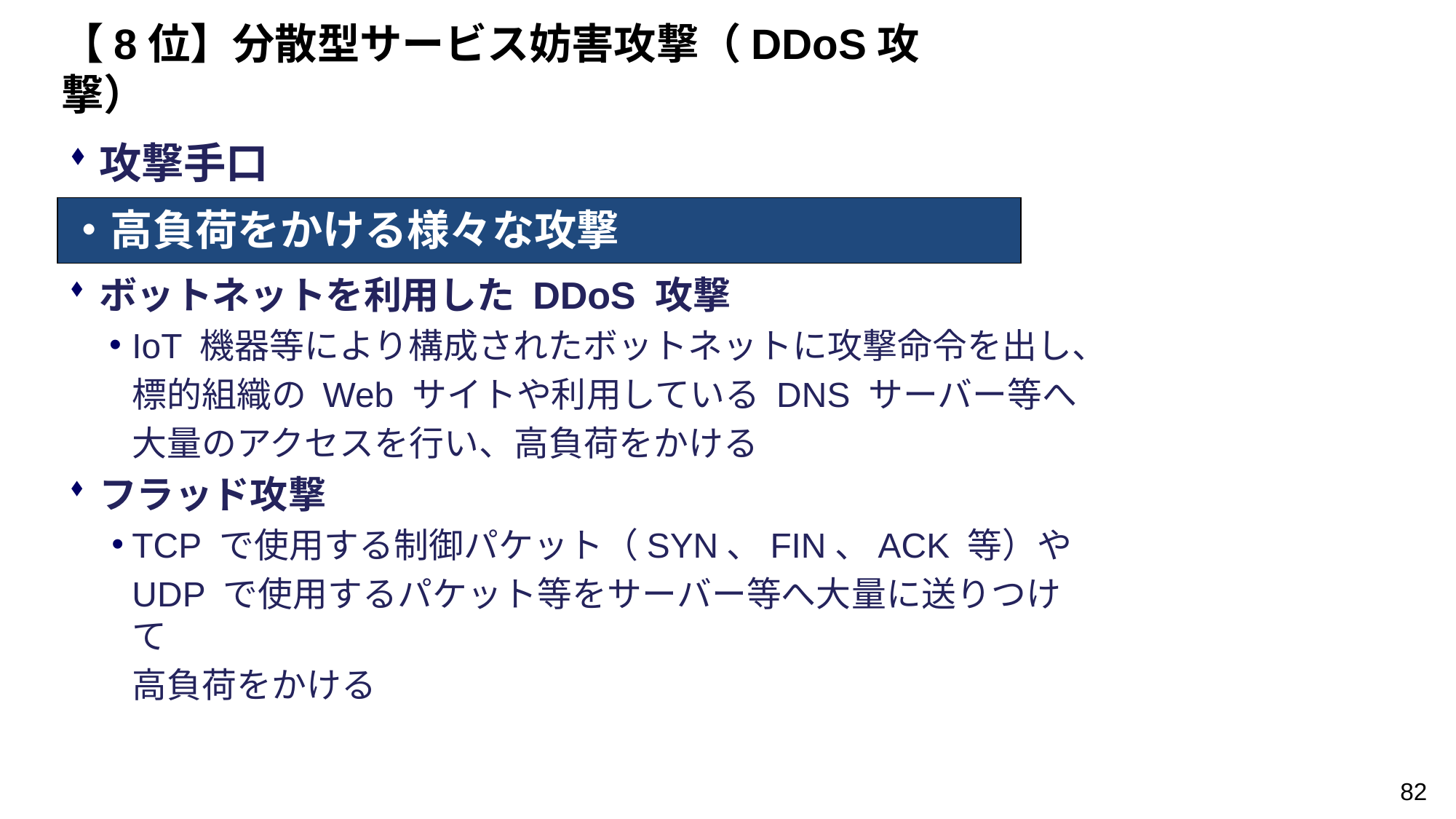

【8位】分散型サービス妨害攻撃（DDoS攻撃）
攻撃手口

ボットネットを利用した DDoS 攻撃
IoT 機器等により構成されたボットネットに攻撃命令を出し、
	標的組織の Web サイトや利用している DNS サーバー等へ
	大量のアクセスを行い、高負荷をかける
フラッド攻撃
TCP で使用する制御パケット（SYN、FIN、ACK 等）や
	UDP で使用するパケット等をサーバー等へ大量に送りつけて
	高負荷をかける
・高負荷をかける様々な攻撃
82